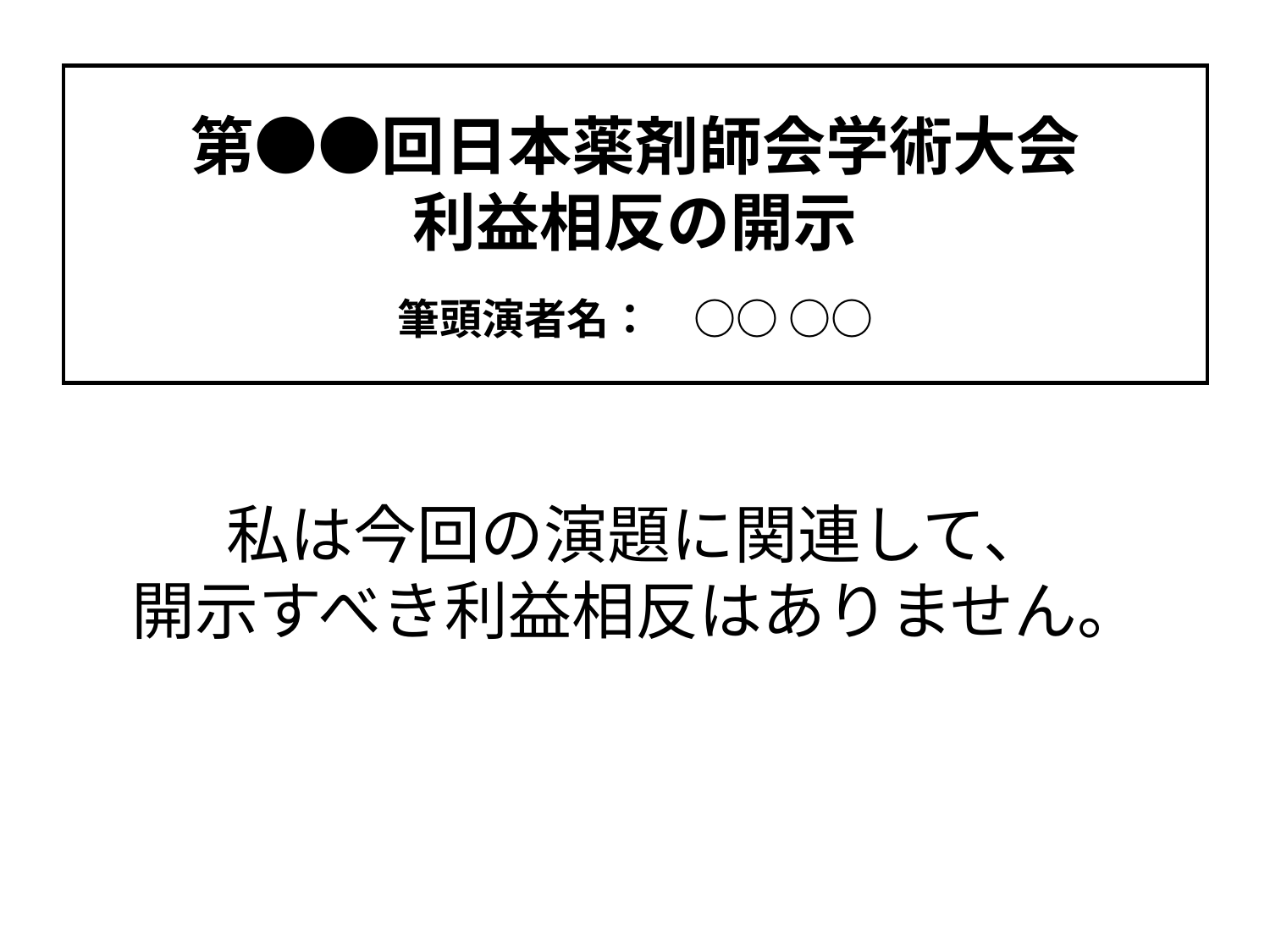

第●●回日本薬剤師会学術大会
利益相反の開示
　
筆頭演者名：　○○ ○○
私は今回の演題に関連して、
開示すべき利益相反はありません。